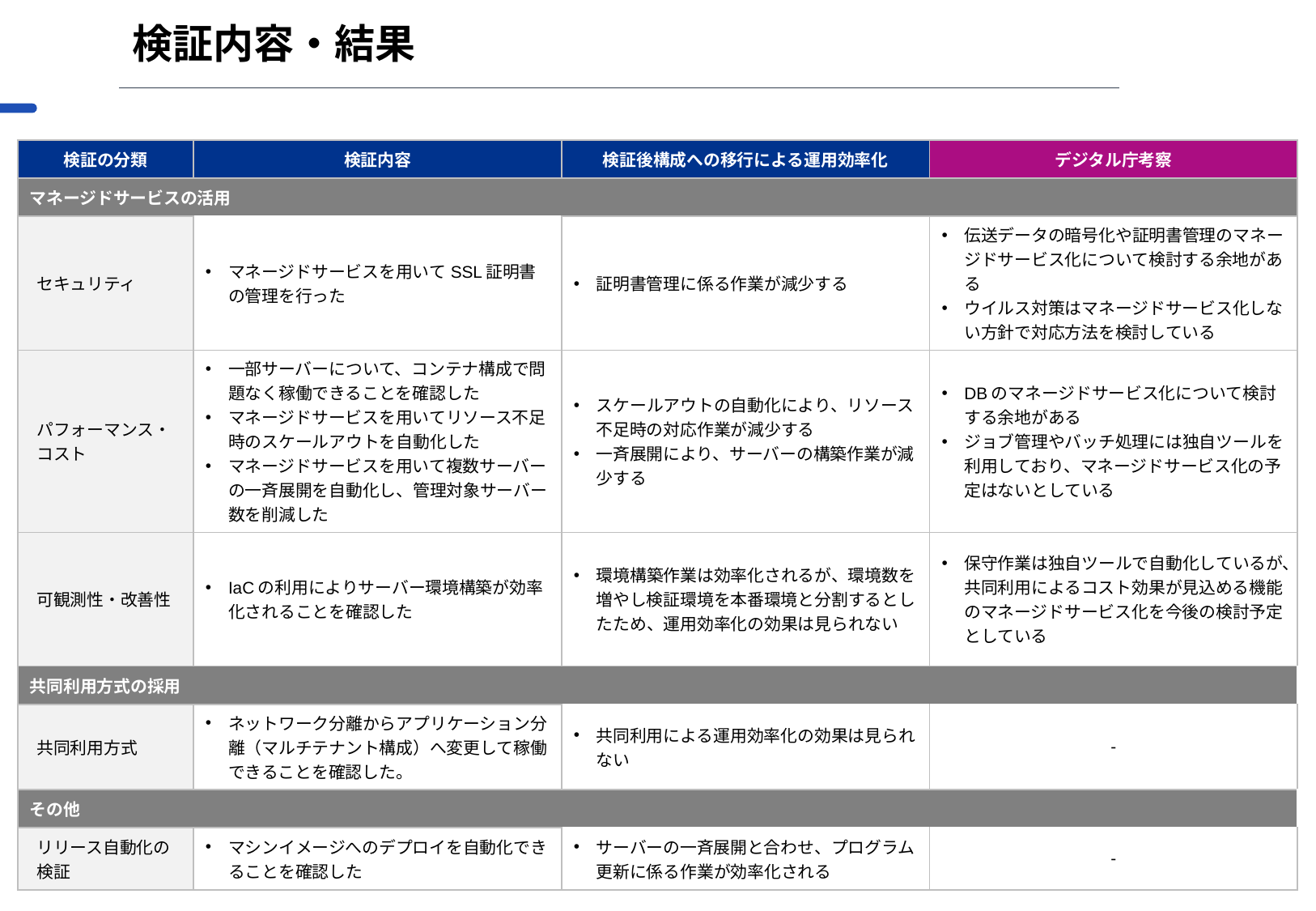

# 検証内容・結果
| 検証の分類 | 検証内容 | 検証後構成への移行による運用効率化 | デジタル庁考察 |
| --- | --- | --- | --- |
| マネージドサービスの活用 |  |  |  |
| セキュリティ | マネージドサービスを用いてSSL証明書の管理を行った | 証明書管理に係る作業が減少する | 伝送データの暗号化や証明書管理のマネージドサービス化について検討する余地がある ウイルス対策はマネージドサービス化しない方針で対応方法を検討している |
| パフォーマンス・コスト | 一部サーバーについて、コンテナ構成で問題なく稼働できることを確認した マネージドサービスを用いてリソース不足時のスケールアウトを自動化した マネージドサービスを用いて複数サーバーの一斉展開を自動化し、管理対象サーバー数を削減した | スケールアウトの自動化により、リソース不足時の対応作業が減少する 一斉展開により、サーバーの構築作業が減少する | DBのマネージドサービス化について検討する余地がある ジョブ管理やバッチ処理には独自ツールを利用しており、マネージドサービス化の予定はないとしている |
| 可観測性・改善性 | IaCの利用によりサーバー環境構築が効率化されることを確認した | 環境構築作業は効率化されるが、環境数を増やし検証環境を本番環境と分割するとしたため、運用効率化の効果は見られない | 保守作業は独自ツールで自動化しているが、共同利用によるコスト効果が見込める機能のマネージドサービス化を今後の検討予定としている |
| 共同利用方式の採用 |  |  |  |
| 共同利用方式 | ネットワーク分離からアプリケーション分離（マルチテナント構成）へ変更して稼働できることを確認した。 | 共同利用による運用効率化の効果は見られない | ‐ |
| その他 |  |  |  |
| リリース自動化の検証 | マシンイメージへのデプロイを自動化できることを確認した | サーバーの一斉展開と合わせ、プログラム更新に係る作業が効率化される | ‐ |
53